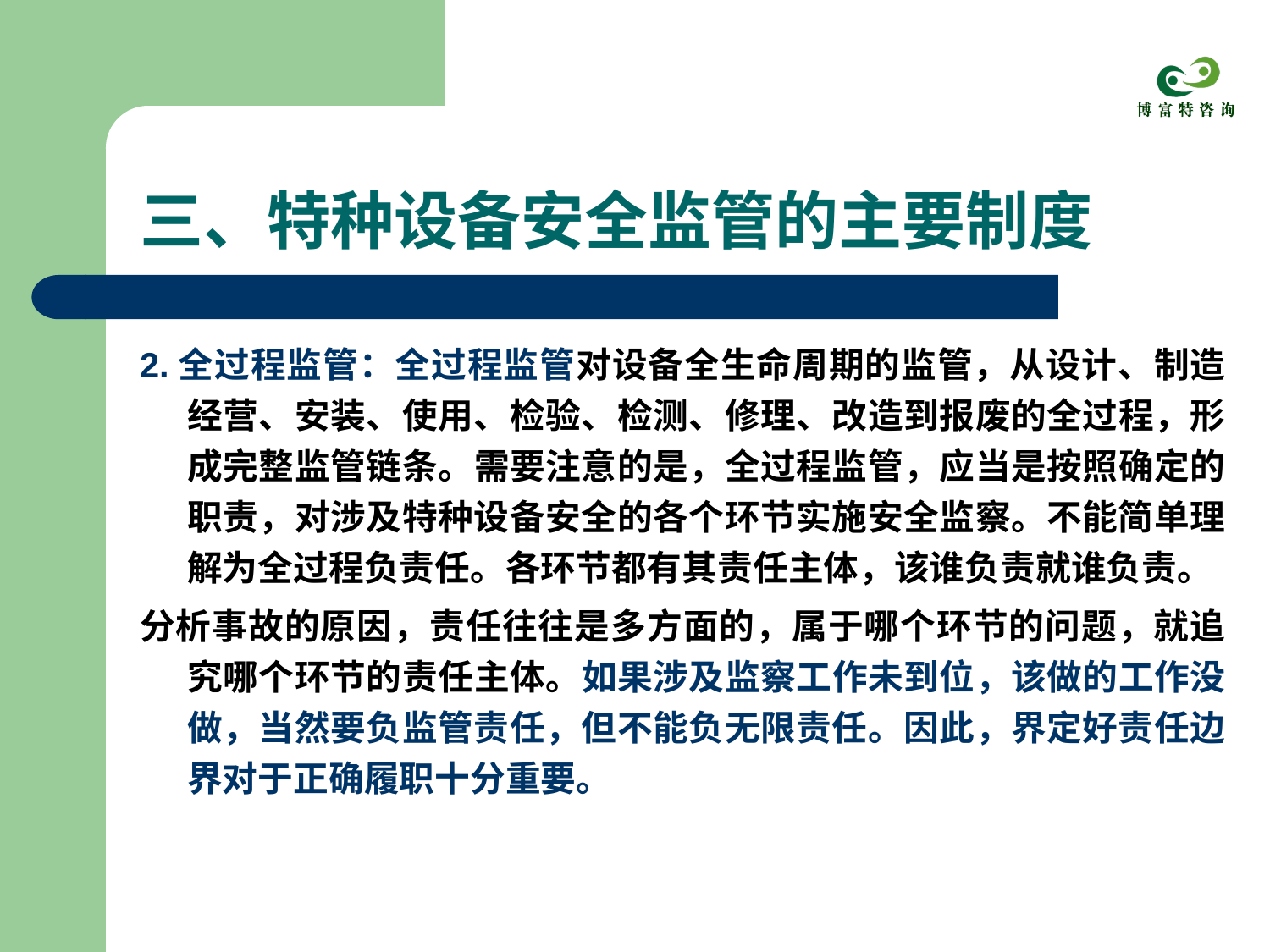

# 三、特种设备安全监管的主要制度
2.全过程监管：全过程监管对设备全生命周期的监管，从设计、制造经营、安装、使用、检验、检测、修理、改造到报废的全过程，形成完整监管链条。需要注意的是，全过程监管，应当是按照确定的职责，对涉及特种设备安全的各个环节实施安全监察。不能简单理解为全过程负责任。各环节都有其责任主体，该谁负责就谁负责。
分析事故的原因，责任往往是多方面的，属于哪个环节的问题，就追究哪个环节的责任主体。如果涉及监察工作未到位，该做的工作没做，当然要负监管责任，但不能负无限责任。因此，界定好责任边界对于正确履职十分重要。